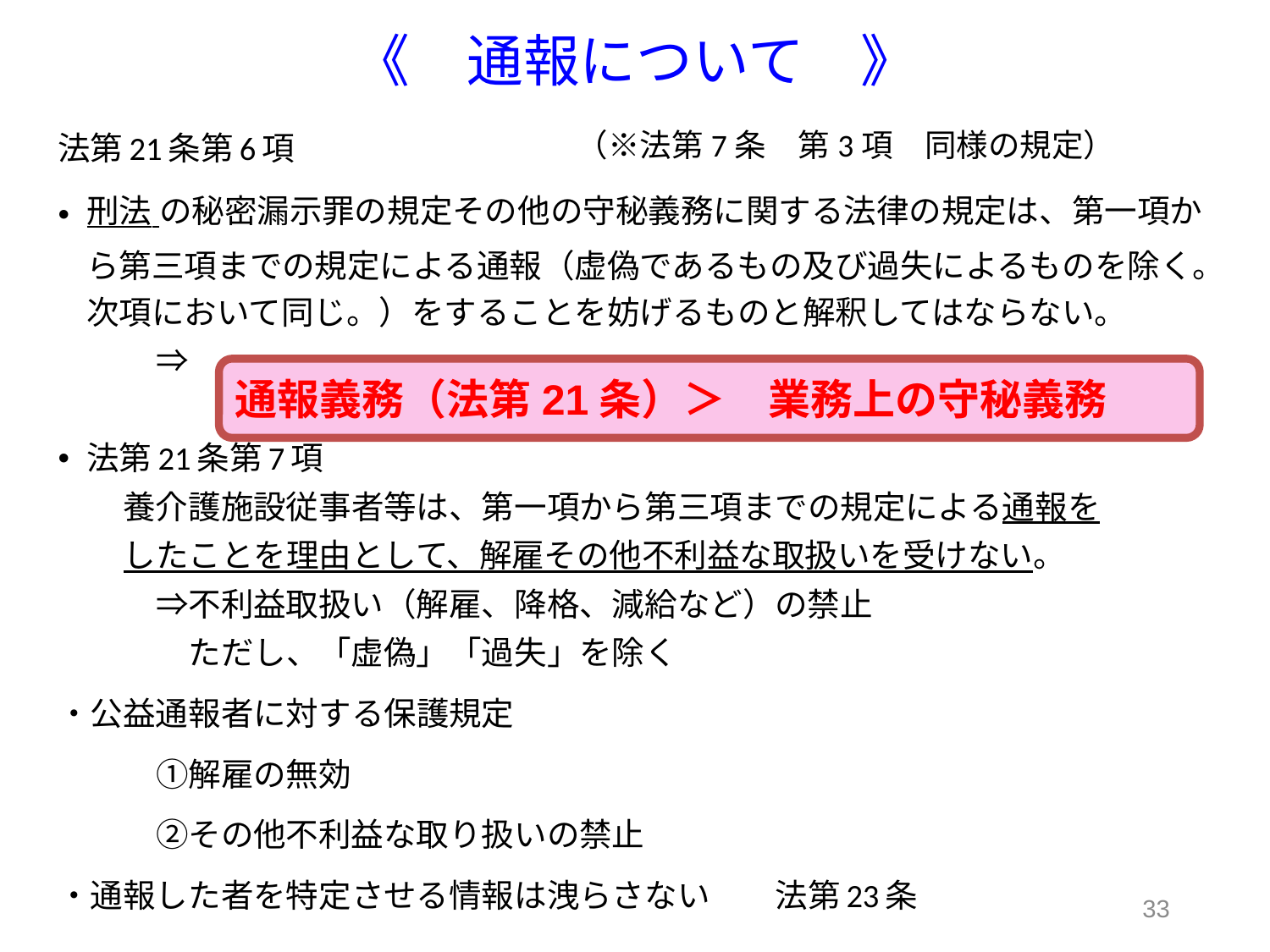

# 《　通報について　》
（※法第7条　第3項　同様の規定）
法第21条第6項
刑法 の秘密漏示罪の規定その他の守秘義務に関する法律の規定は、第一項から第三項までの規定による通報（虚偽であるもの及び過失によるものを除く。次項において同じ。）をすることを妨げるものと解釈してはならない。
　　　⇒

法第21条第7項
　　養介護施設従事者等は、第一項から第三項までの規定による通報を
　　したことを理由として、解雇その他不利益な取扱いを受けない。
　　　⇒不利益取扱い（解雇、降格、減給など）の禁止
　　　　ただし、「虚偽」「過失」を除く
・公益通報者に対する保護規定
　　　①解雇の無効
　　　②その他不利益な取り扱いの禁止
・通報した者を特定させる情報は洩らさない　　法第23条
通報義務（法第21条）＞　業務上の守秘義務
33